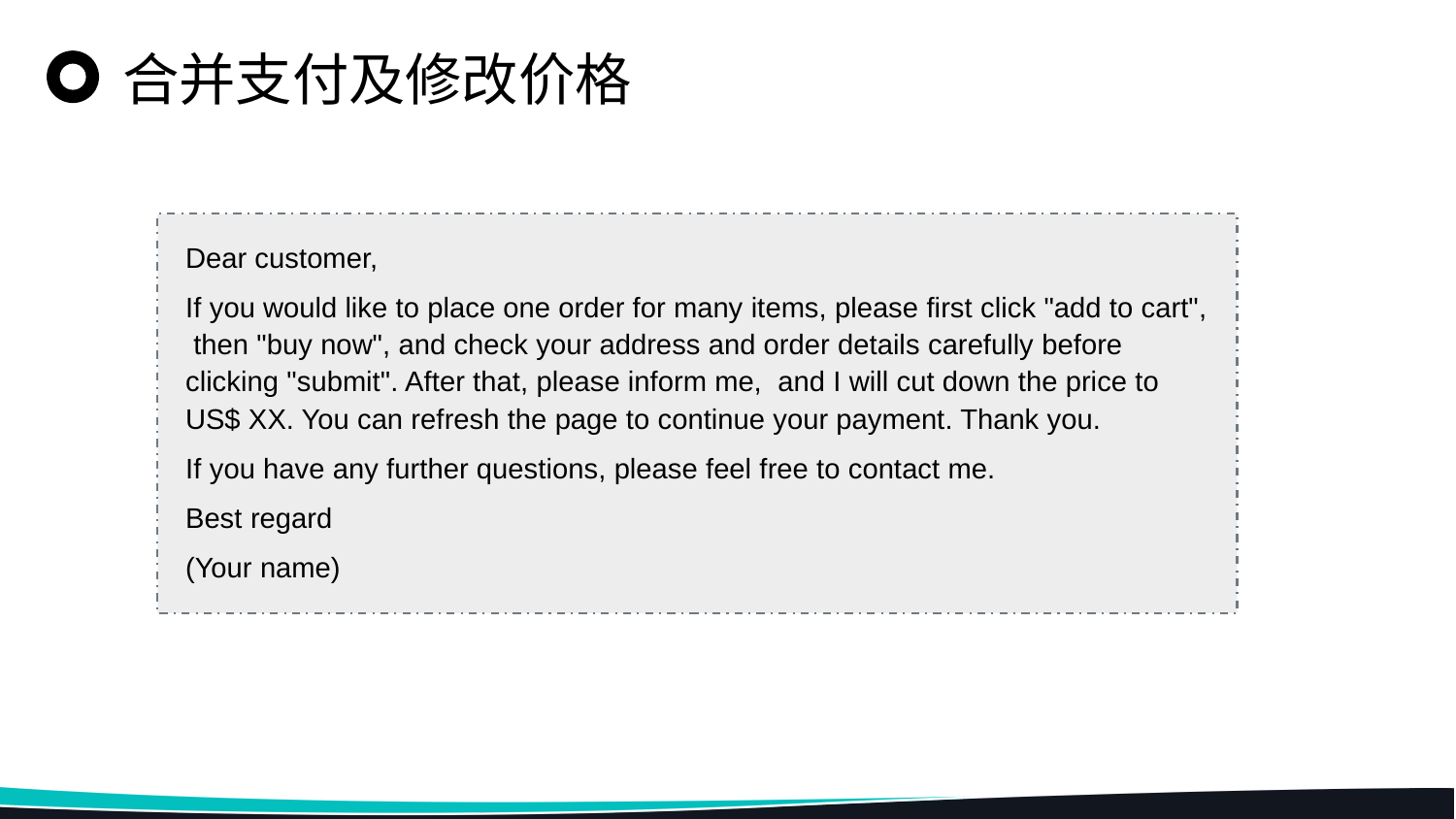

合并支付及修改价格

Dear customer,
If you would like to place one order for many items, please first click "add to cart",  then "buy now", and check your address and order details carefully before clicking "submit". After that, please inform me,  and I will cut down the price to US$ XX. You can refresh the page to continue your payment. Thank you.
If you have any further questions, please feel free to contact me.
Best regard
(Your name)